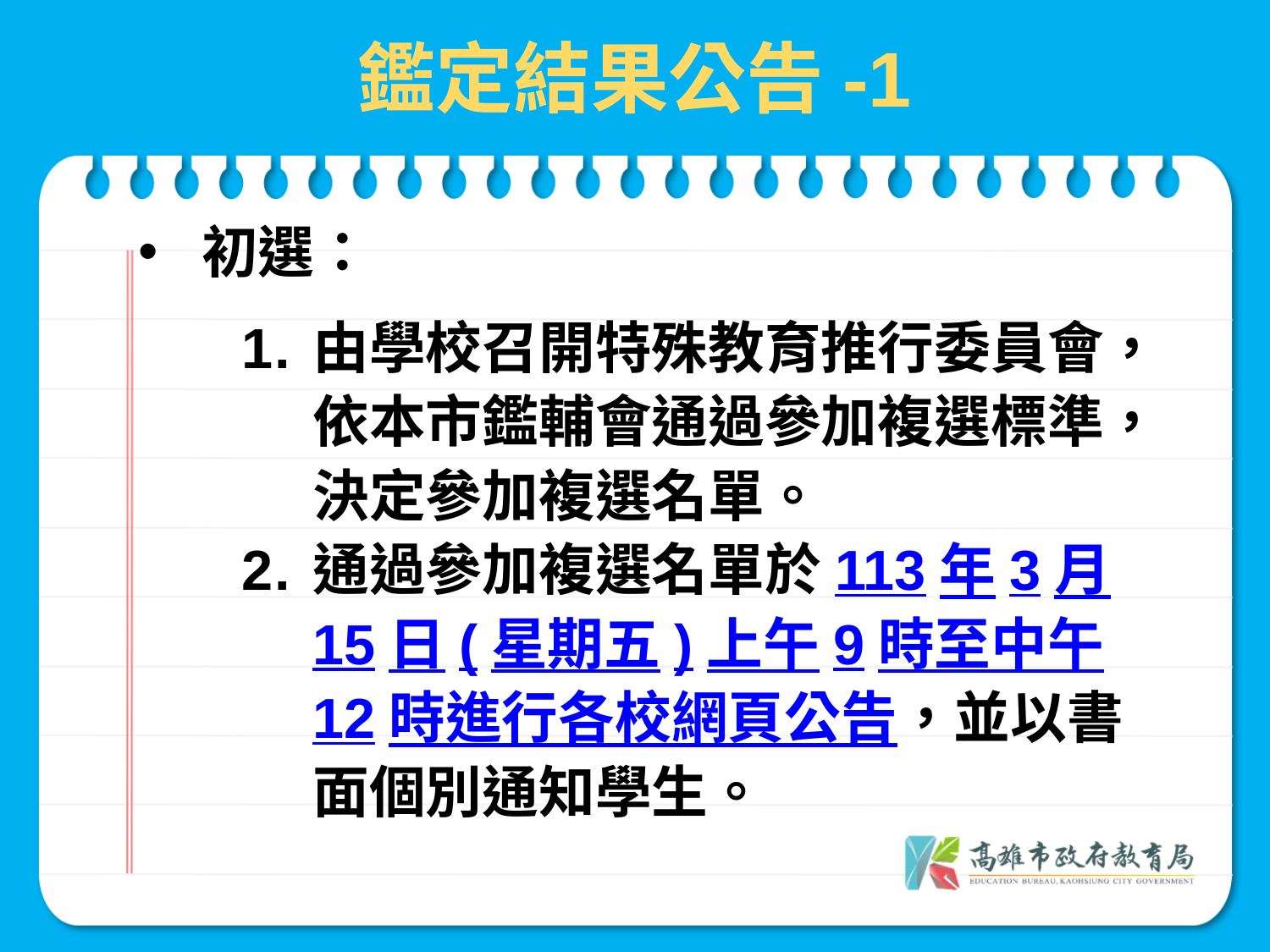

鑑定結果公告-1
初選：
由學校召開特殊教育推行委員會，依本市鑑輔會通過參加複選標準，決定參加複選名單。
通過參加複選名單於113年3月15日(星期五)上午9時至中午12時進行各校網頁公告，並以書面個別通知學生。